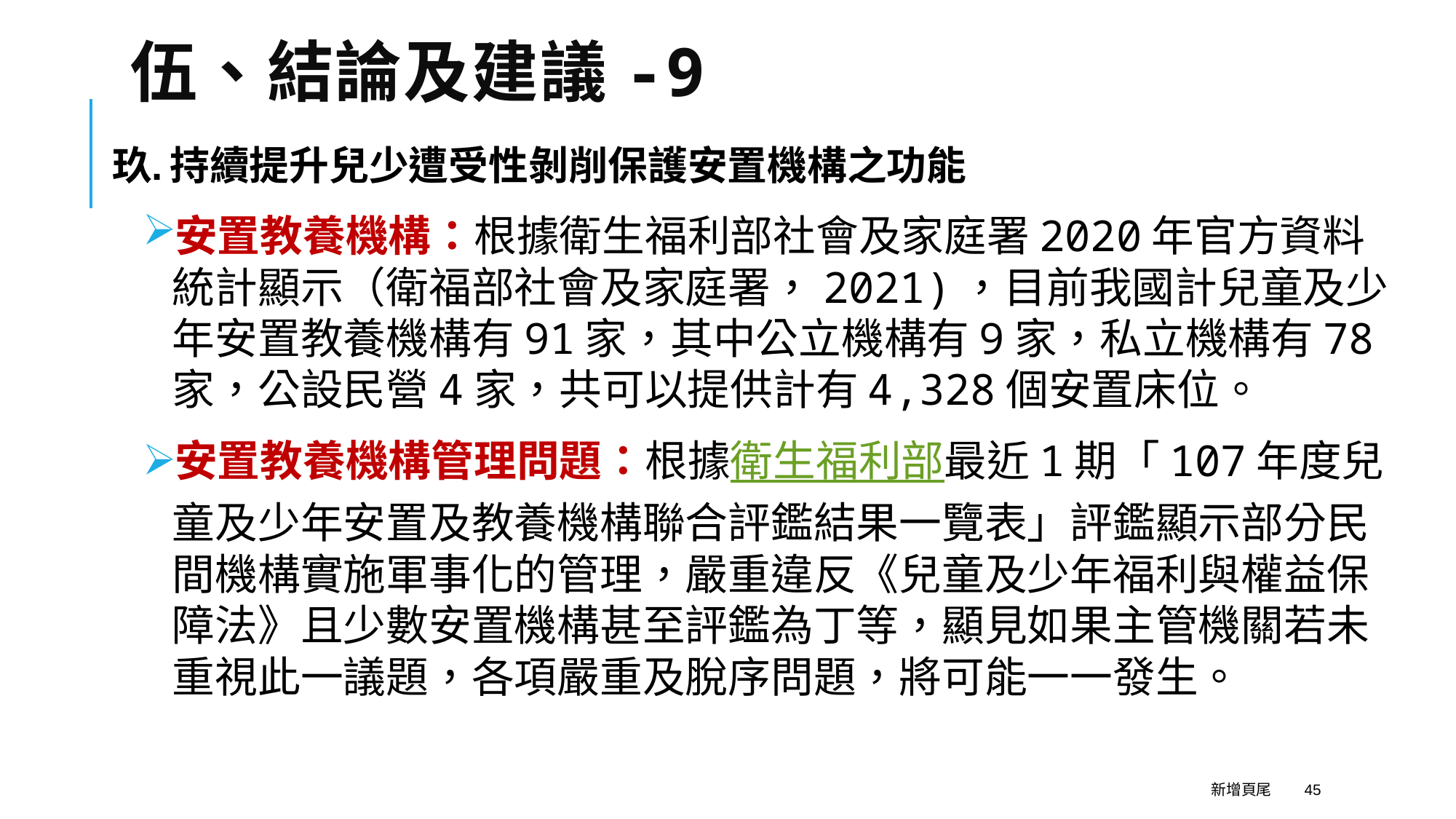

# 伍、結論及建議-9
持續提升兒少遭受性剝削保護安置機構之功能
安置教養機構：根據衛生福利部社會及家庭署2020年官方資料統計顯示（衛福部社會及家庭署，2021)，目前我國計兒童及少年安置教養機構有91家，其中公立機構有9家，私立機構有78家，公設民營4家，共可以提供計有4,328個安置床位。
安置教養機構管理問題：根據衛生福利部最近1期「107年度兒童及少年安置及教養機構聯合評鑑結果一覽表」評鑑顯示部分民間機構實施軍事化的管理，嚴重違反《兒童及少年福利與權益保障法》且少數安置機構甚至評鑑為丁等，顯見如果主管機關若未重視此一議題，各項嚴重及脫序問題，將可能一一發生。

新增頁尾
45